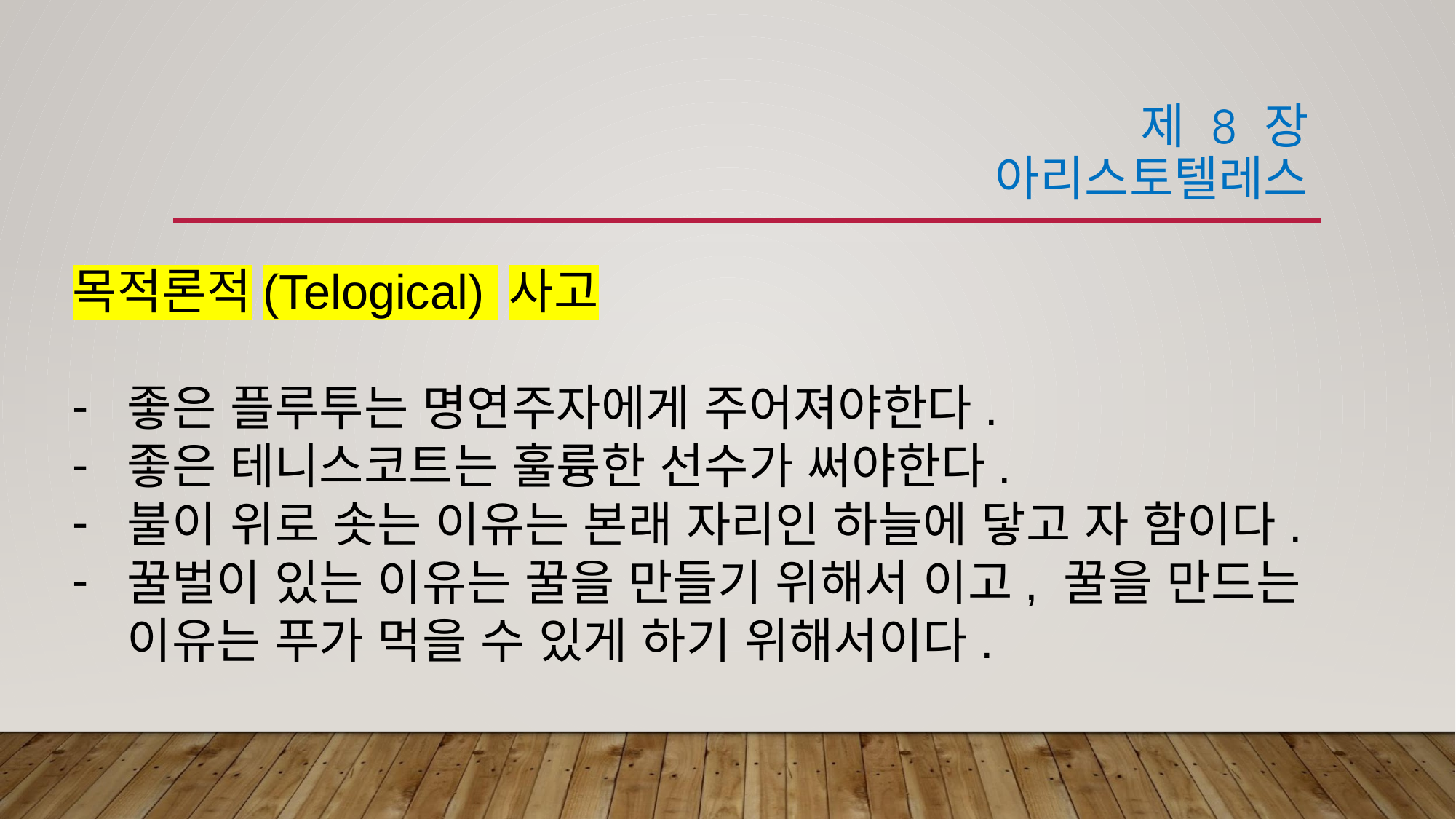

# 제 8 장 아리스토텔레스
목적론적(Telogical) 사고

좋은 플루투는 명연주자에게 주어져야한다.
좋은 테니스코트는 훌륭한 선수가 써야한다.
불이 위로 솟는 이유는 본래 자리인 하늘에 닿고 자 함이다.
꿀벌이 있는 이유는 꿀을 만들기 위해서 이고, 꿀을 만드는 이유는 푸가 먹을 수 있게 하기 위해서이다.